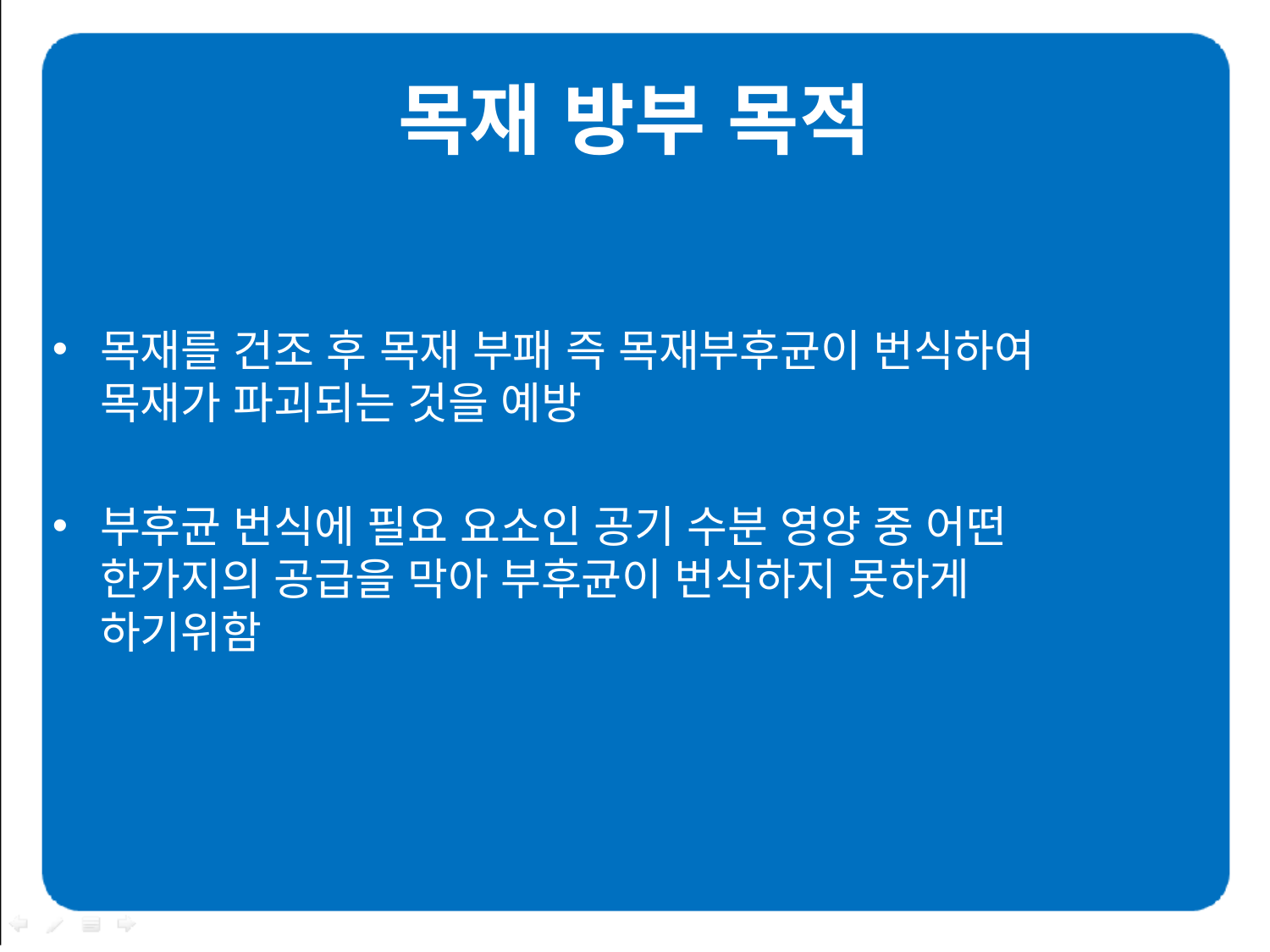

# 목재 방부 목적
목재를 건조 후 목재 부패 즉 목재부후균이 번식하여
목재가 파괴되는 것을 예방

부후균 번식에 필요 요소인 공기 수분 영양 중 어떤
한가지의 공급을 막아 부후균이 번식하지 못하게
하기위함